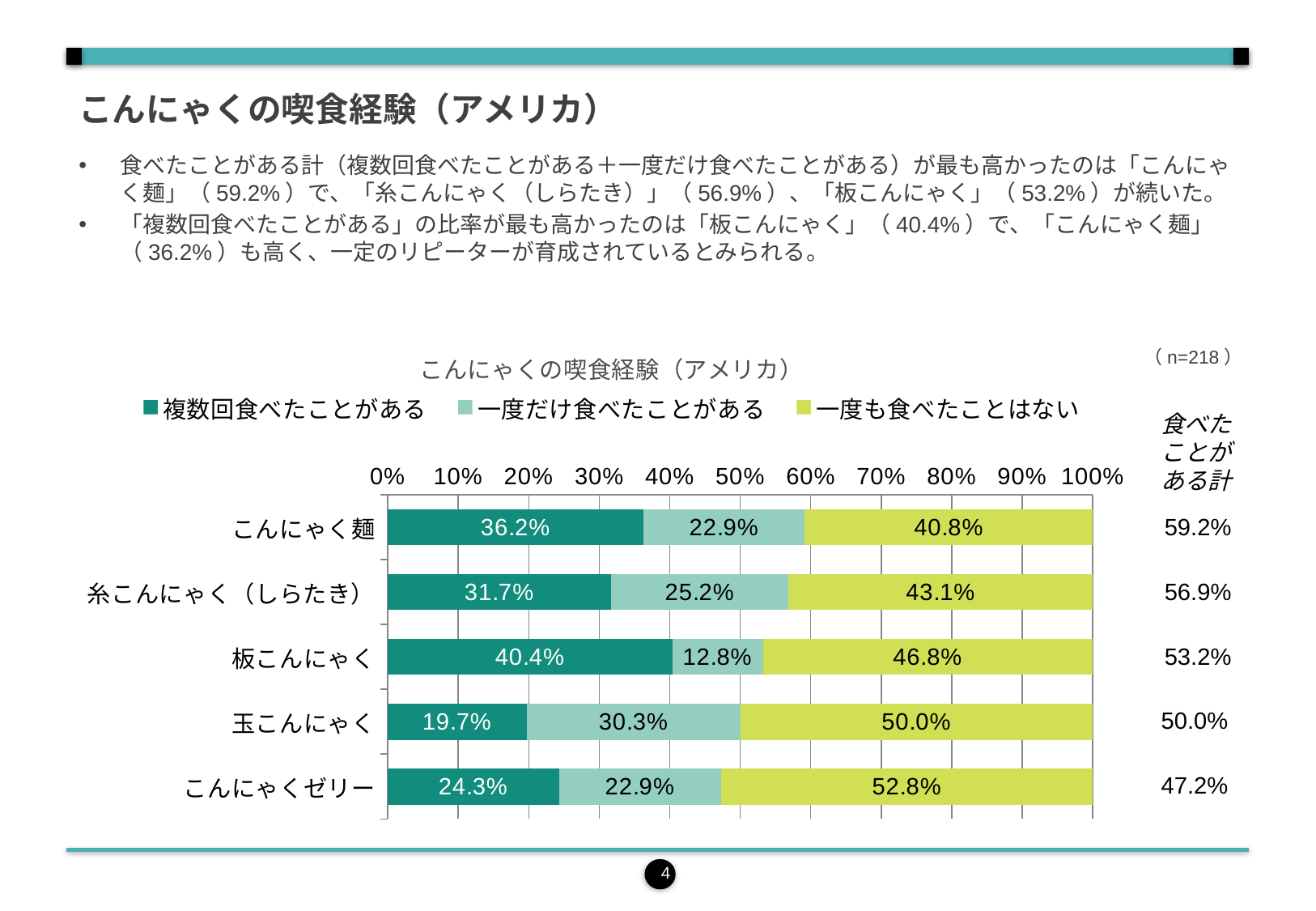

こんにゃくの喫食経験（アメリカ）
食べたことがある計（複数回食べたことがある＋一度だけ食べたことがある）が最も高かったのは「こんにゃく麺」（59.2%）で、「糸こんにゃく（しらたき）」（56.9%）、「板こんにゃく」（53.2%）が続いた。
「複数回食べたことがある」の比率が最も高かったのは「板こんにゃく」（40.4%）で、「こんにゃく麺」（36.2%）も高く、一定のリピーターが育成されているとみられる。

### Chart: こんにゃくの喫食経験（アメリカ）

| Category | 複数回食べたことがある | 一度だけ食べたことがある | 一度も食べたことはない |
|---|---|---|---|
| こんにゃく麺 | 36.23853211009175 | 22.93577981651376 | 40.825688073394495 |
| 糸こんにゃく（しらたき） | 31.65137614678899 | 25.229357798165136 | 43.11926605504587 |
| 板こんにゃく | 40.36697247706422 | 12.844036697247706 | 46.788990825688074 |
| 玉こんにゃく | 19.724770642201836 | 30.275229357798164 | 50.0 |
| こんにゃくゼリー | 24.31192660550459 | 22.93577981651376 | 52.75229357798165 |
（n=218）
食べたことがある計
| 59.2% |
| --- |
| 56.9% |
| 53.2% |
| 50.0% |
| 47.2% |
4